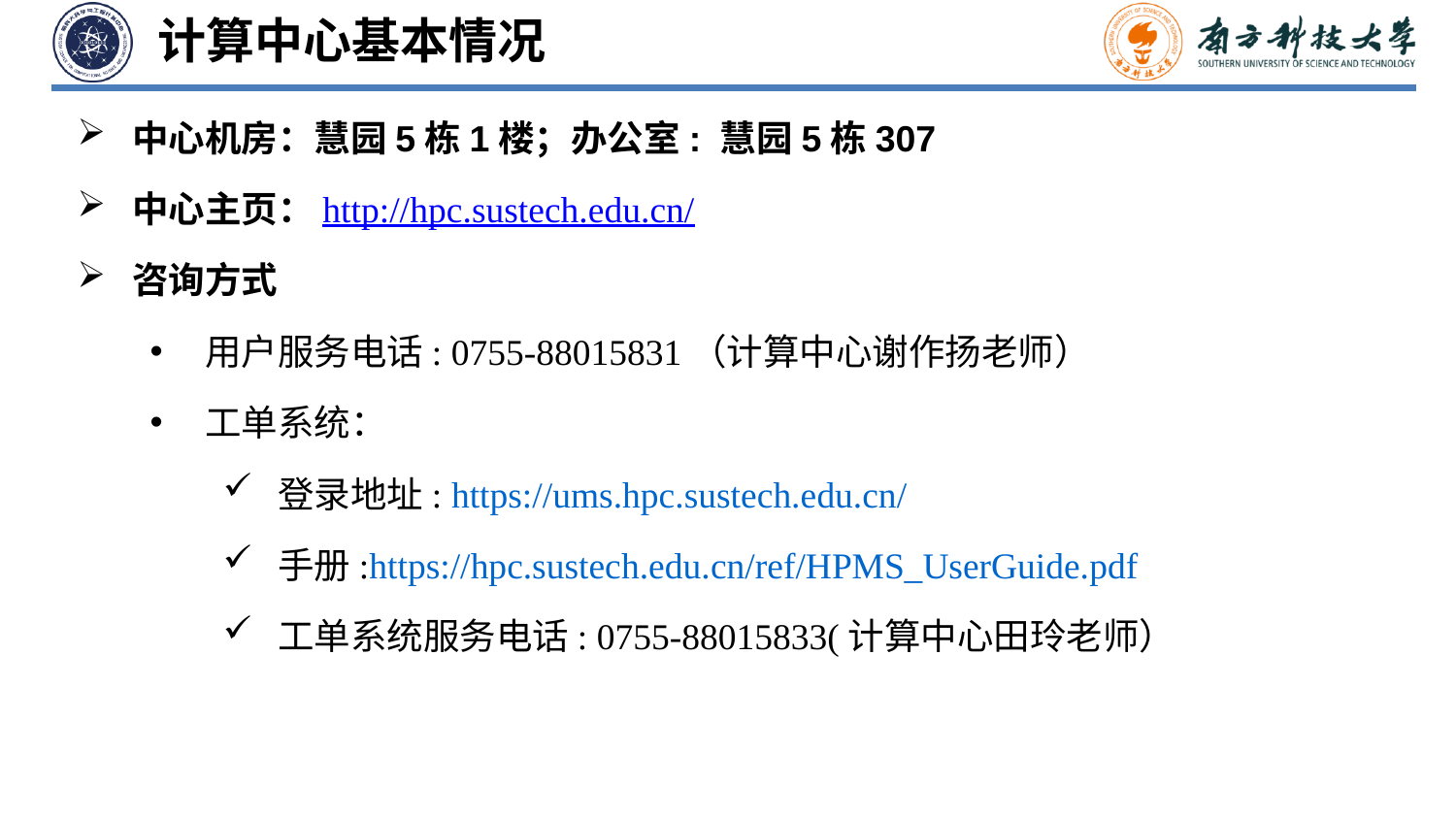

计算中心基本情况
中心机房：慧园5栋1楼；办公室: 慧园5栋307
中心主页：http://hpc.sustech.edu.cn/
咨询方式
用户服务电话: 0755-88015831（计算中心谢作扬老师）
工单系统：
登录地址: https://ums.hpc.sustech.edu.cn/
手册:https://hpc.sustech.edu.cn/ref/HPMS_UserGuide.pdf
工单系统服务电话: 0755-88015833(计算中心田玲老师）